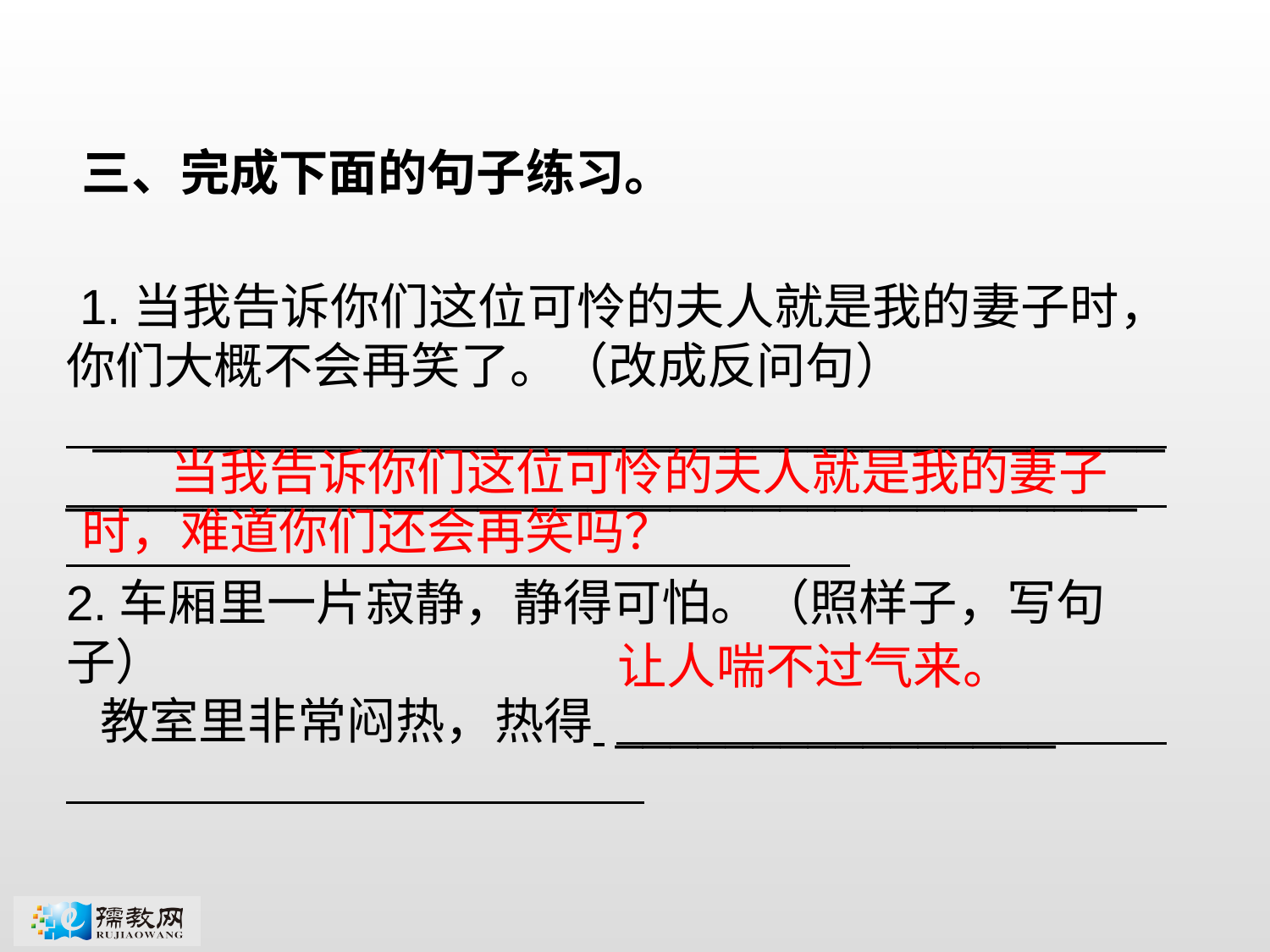

三、完成下面的句子练习。
 1.当我告诉你们这位可怜的夫人就是我的妻子时，你们大概不会再笑了。（改成反问句）
  _______________________________________
_______________________________________
2.车厢里一片寂静，静得可怕。（照样子，写句子）
  教室里非常闷热，热得 ________________
       当我告诉你们这位可怜的夫人就是我的妻子时，难道你们还会再笑吗？
让人喘不过气来。